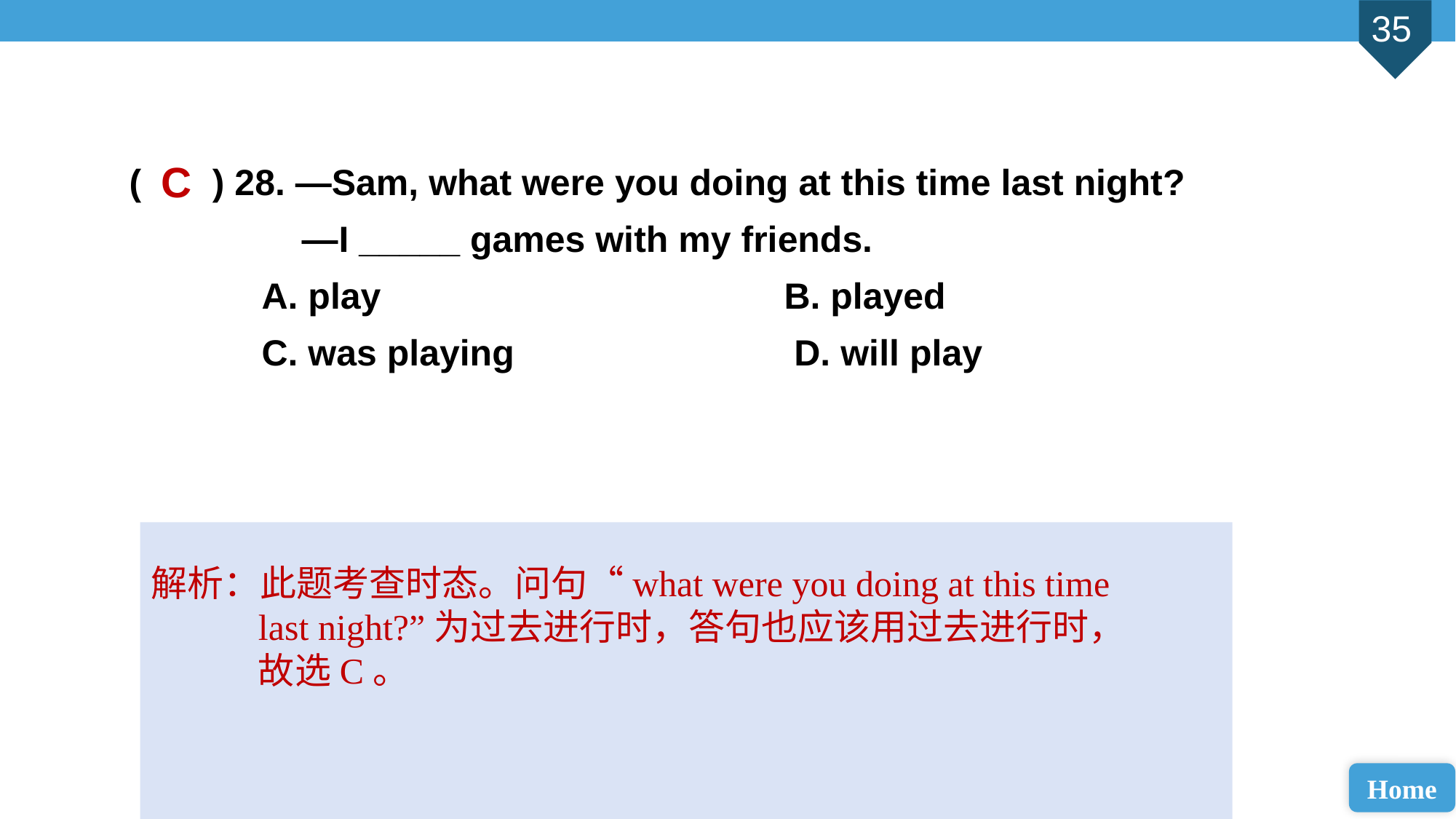

(       ) 28. —Sam, what were you doing at this time last night?
                 —I _____ games with my friends.
             A. play 				B. played
             C. was playing			 D. will play
C

解析：此题考查时态。问句“what were you doing at this time last night?”为过去进行时，答句也应该用过去进行时，故选C。